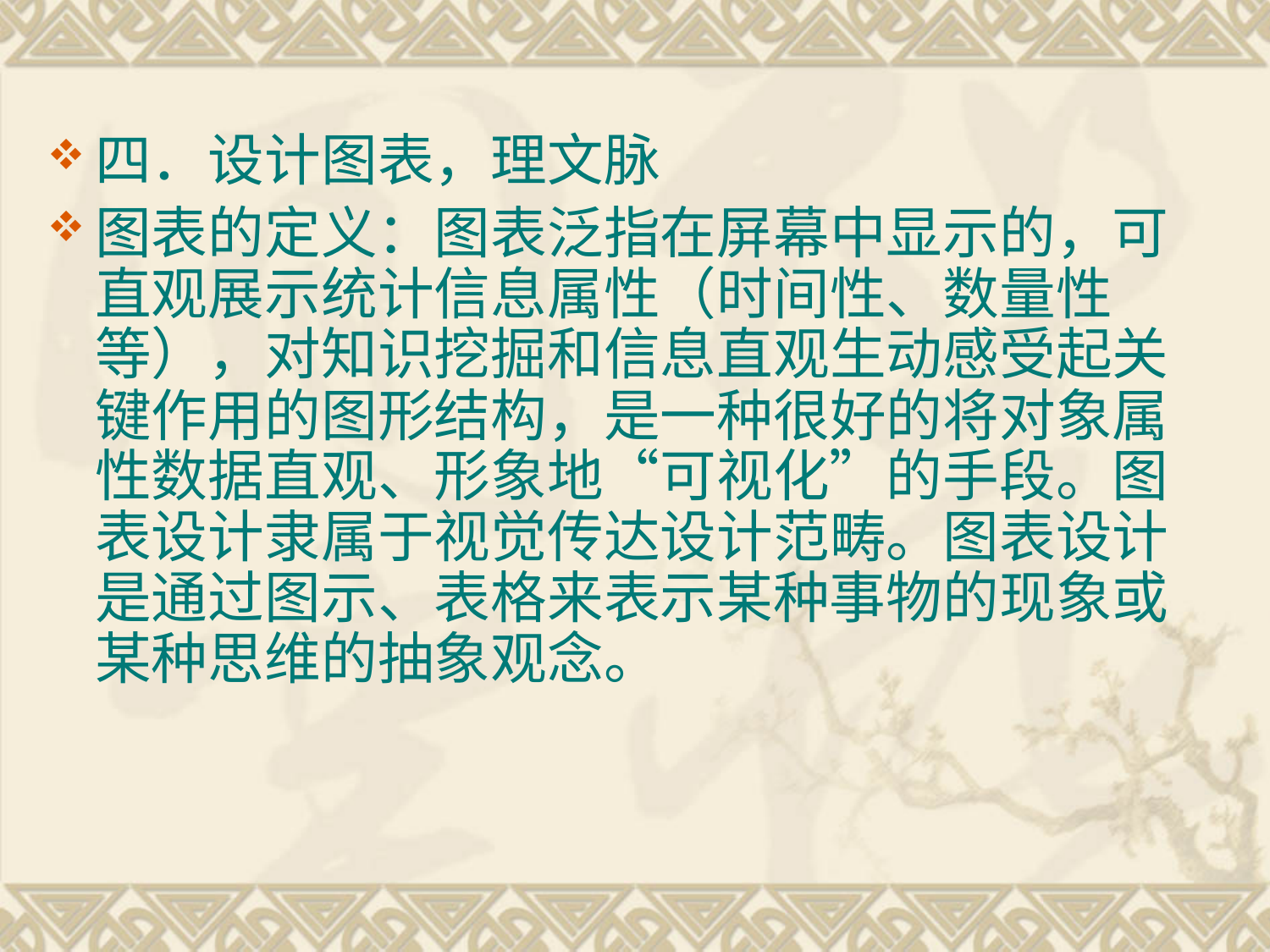

四．设计图表，理文脉
图表的定义：图表泛指在屏幕中显示的，可直观展示统计信息属性（时间性、数量性等），对知识挖掘和信息直观生动感受起关键作用的图形结构，是一种很好的将对象属性数据直观、形象地“可视化”的手段。图表设计隶属于视觉传达设计范畴。图表设计是通过图示、表格来表示某种事物的现象或某种思维的抽象观念。